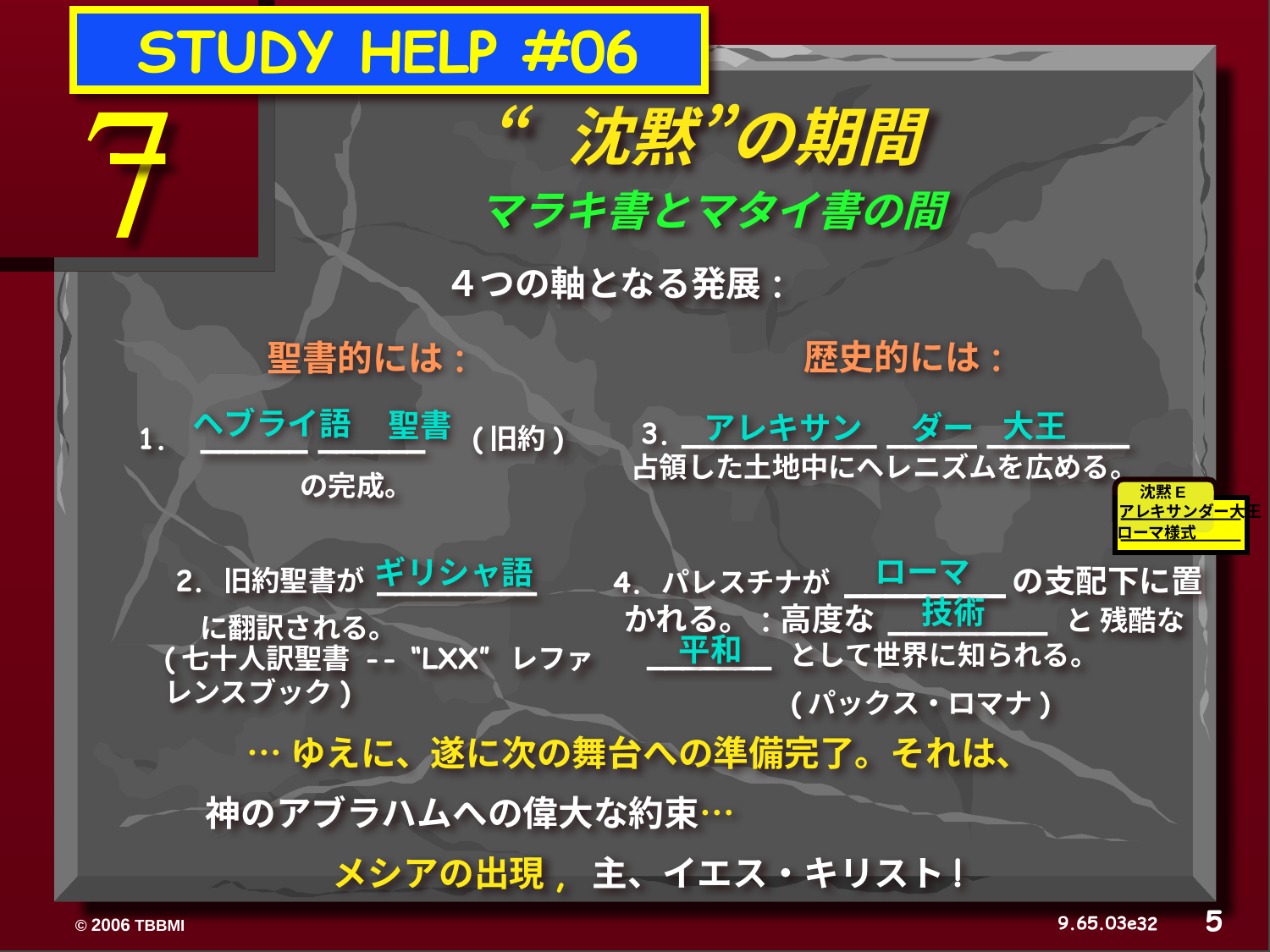

STUDY HELP #06

7

“沈黙”の期間

マラキ書とマタイ書の間
４つの軸となる発展:
歴史的には:
聖書的には:

大王
ダー
アレキサン
ヘブライ語
　　聖書
3. ___________ _____ ________ 占領した土地中にヘレニズムを広める。
______ ______　 (旧約)
の完成。
　沈黙E

アレキサンダー大王
ローマ様式

　ローマ
ギリシャ語
4. パレスチナが ________の支配下に置かれる。:高度な _________ と 残酷な_______ として世界に知られる。
  (パックス・ロマナ)
2. 旧約聖書が _________
に翻訳される。
(七十人訳聖書 -- “LXX” レファレンスブック)
　　技術
平和
…ゆえに、遂に次の舞台への準備完了。それは、
神のアブラハムへの偉大な約束…
 メシアの出現, 主、イエス・キリスト!
5
32